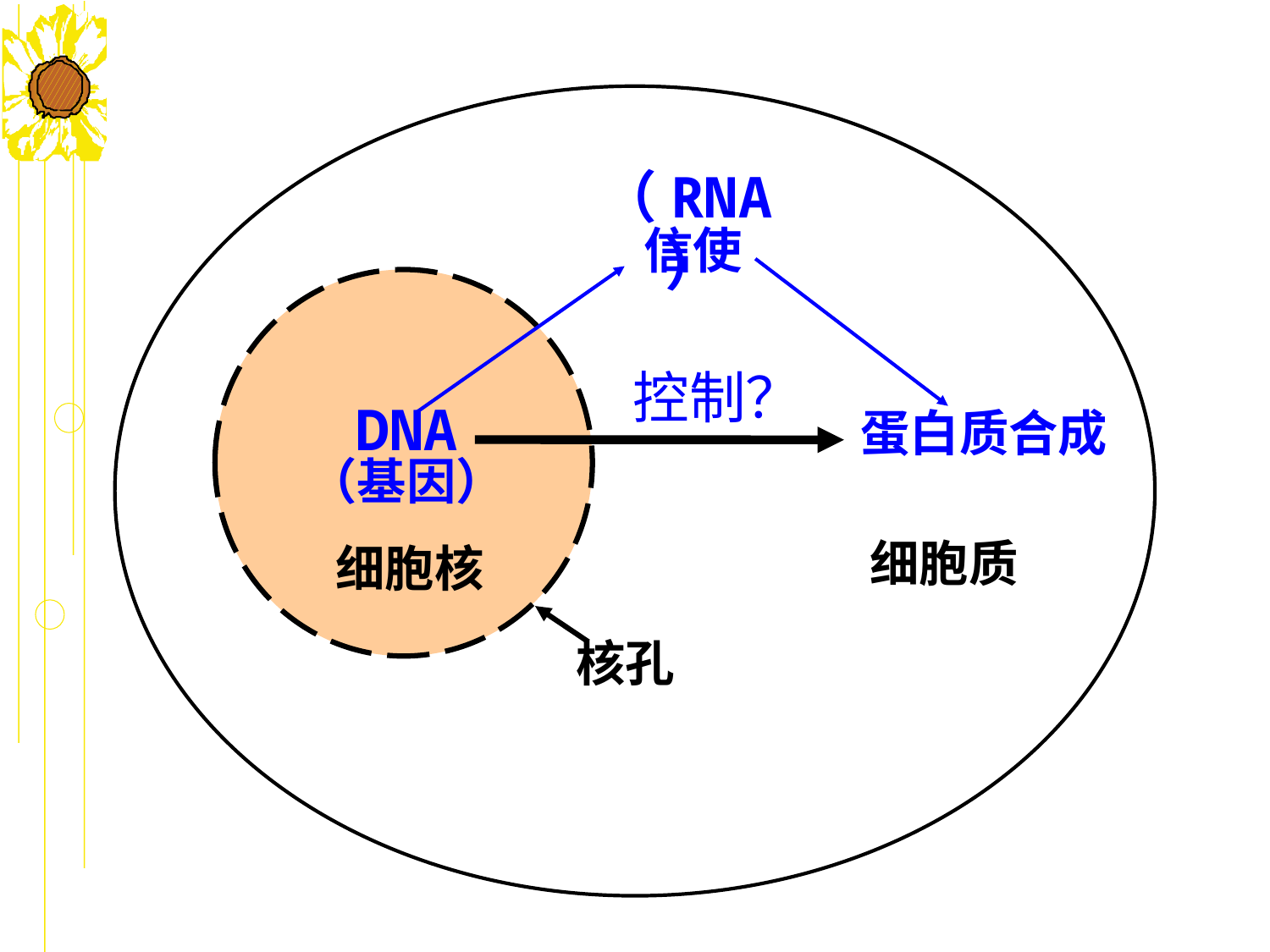

（RNA）
信使

控制？

蛋白质合成
DNA
（基因）
细胞质
细胞核

核孔